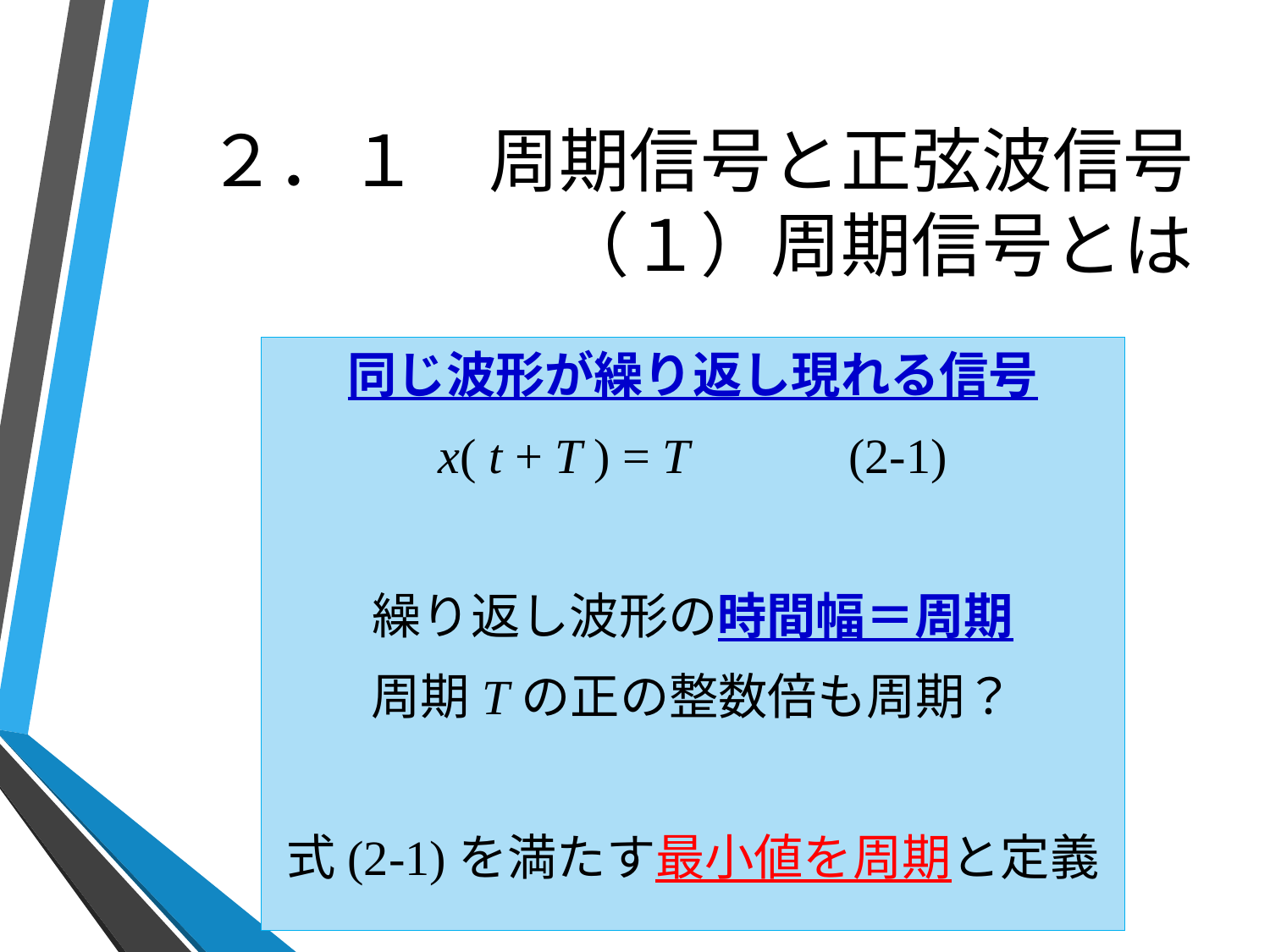

# ２．１　周期信号と正弦波信号 （１）周期信号とは
同じ波形が繰り返し現れる信号
x( t + T ) = T             (2-1)

繰り返し波形の時間幅＝周期
周期Tの正の整数倍も周期？

式(2-1)を満たす最小値を周期と定義